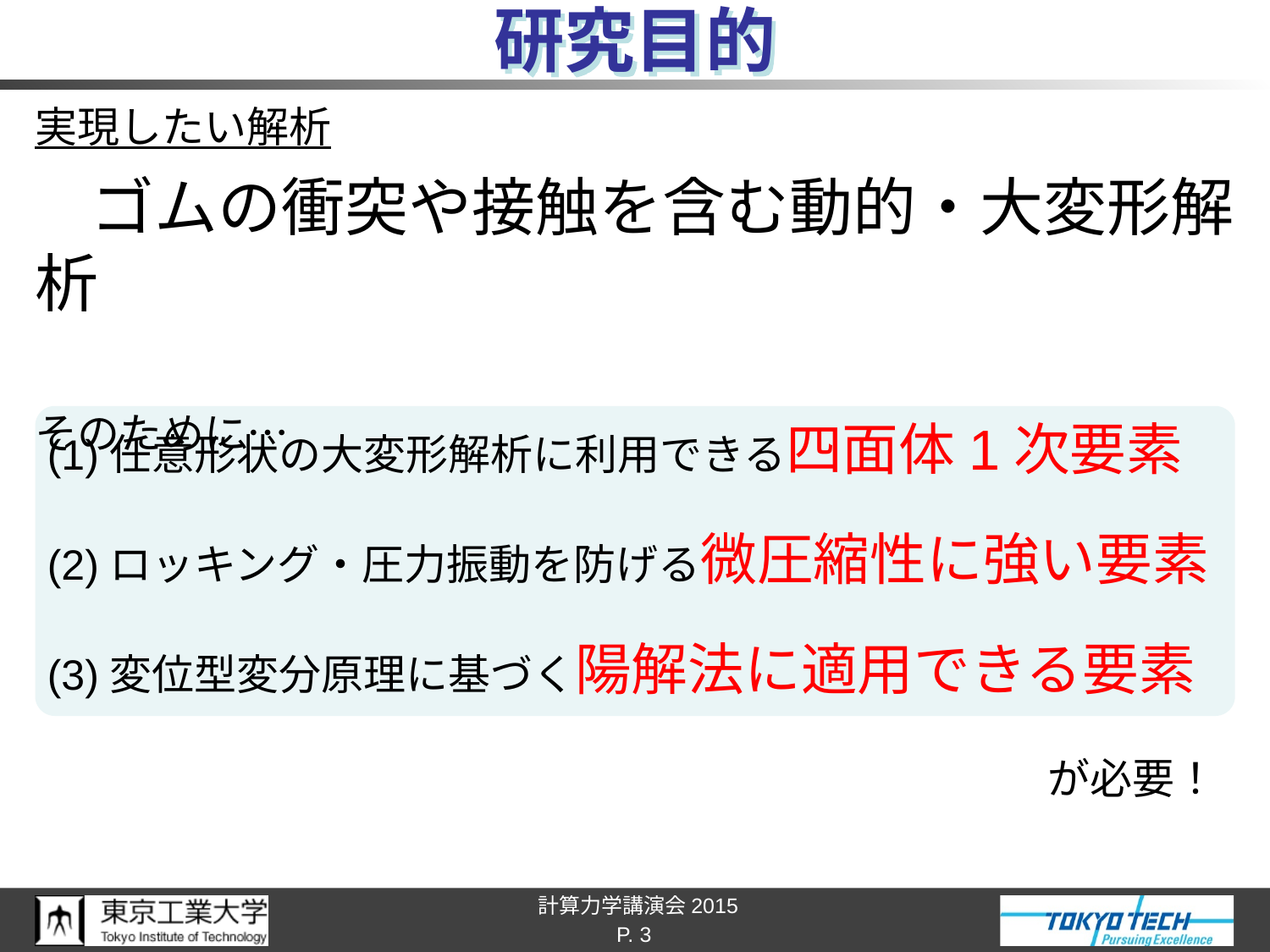

# 研究目的
実現したい解析
　ゴムの衝突や接触を含む動的・大変形解析

そのために…

(1)任意形状の大変形解析に利用できる四面体1次要素

(2)ロッキング・圧力振動を防げる微圧縮性に強い要素

(3)変位型変分原理に基づく陽解法に適用できる要素
が必要！
P. 3